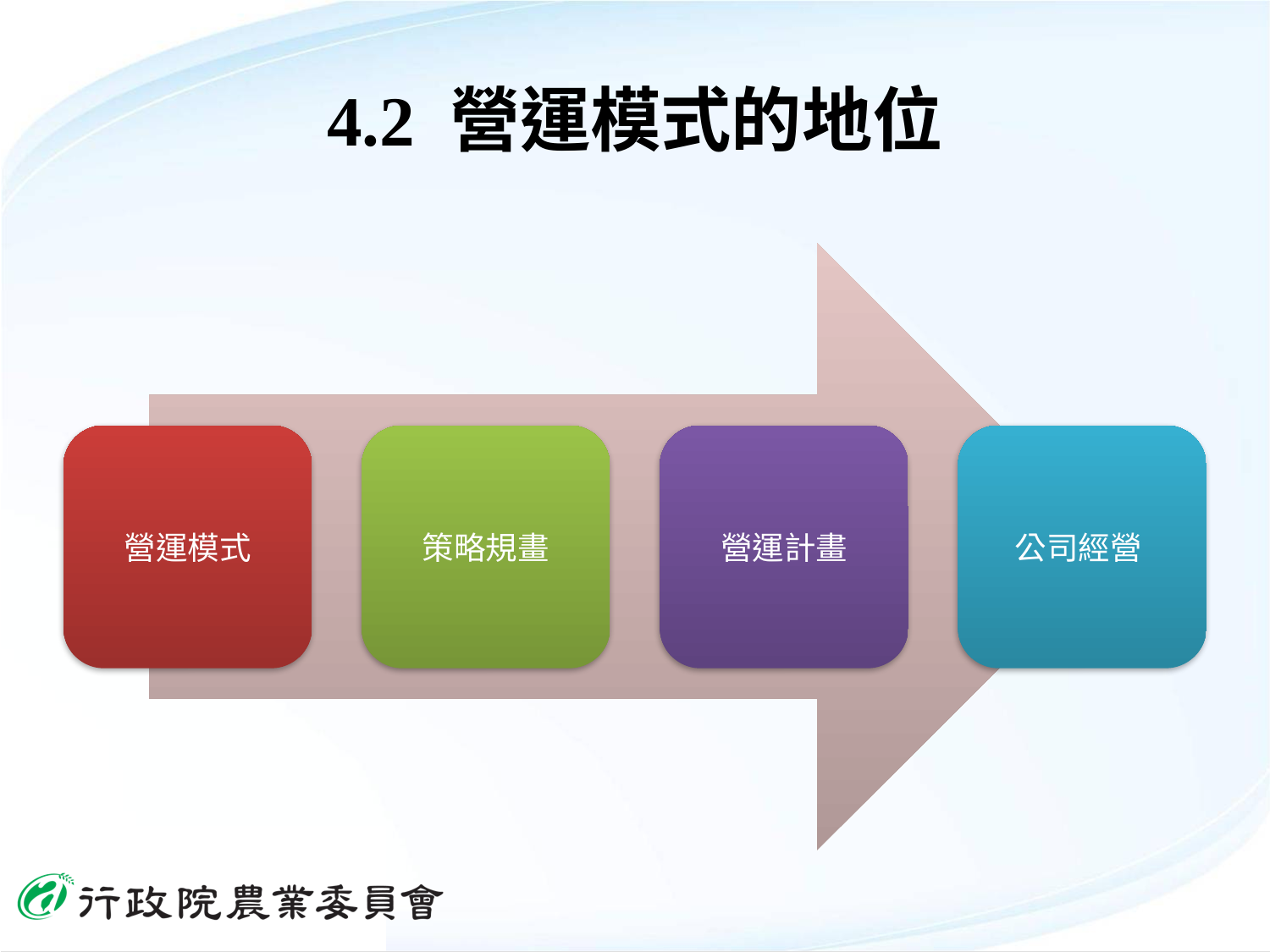

# 4.2 營運模式的地位
營運模式
策略規畫
營運計畫
公司經營